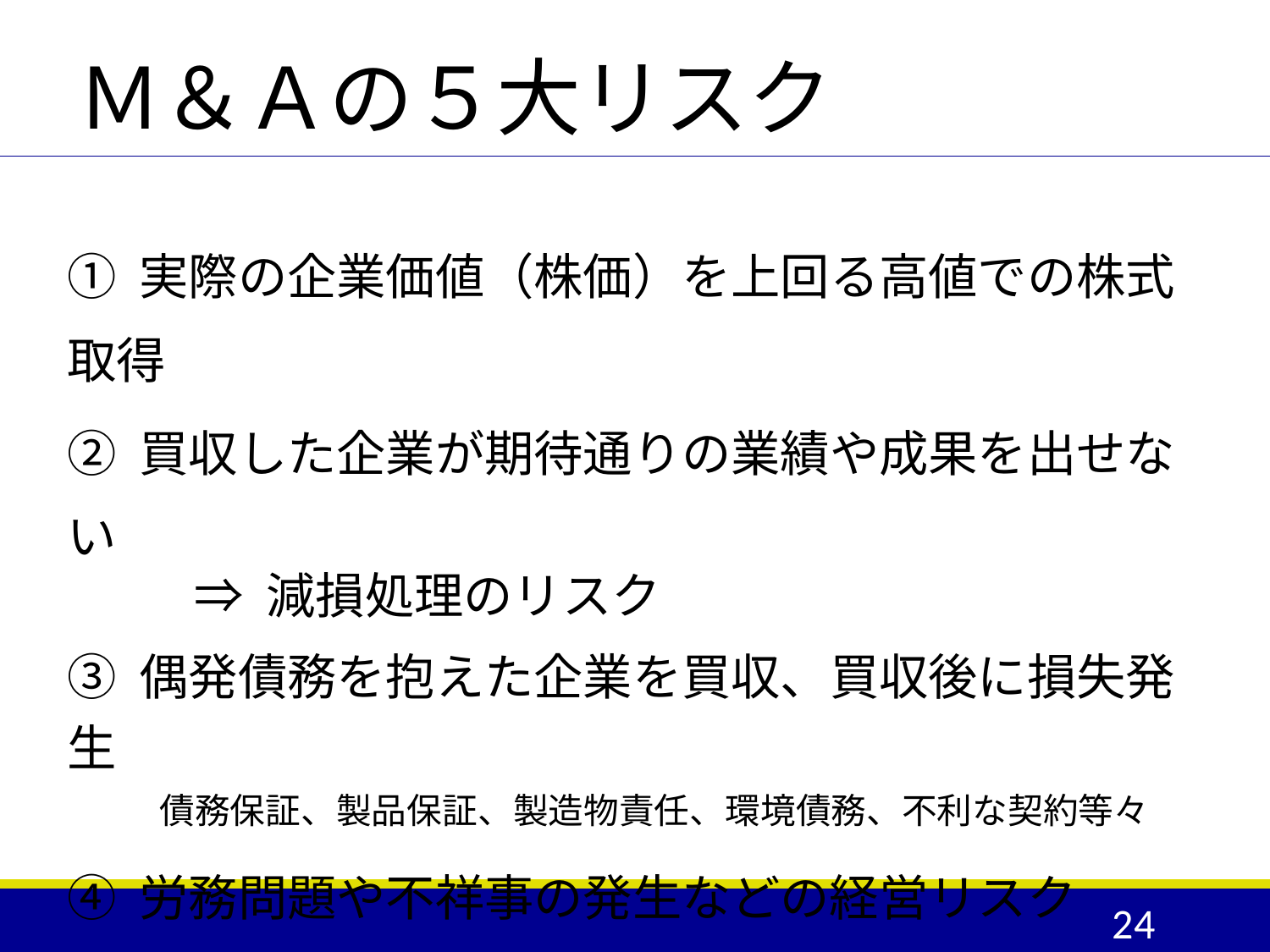

# Ｍ＆Ａの５大リスク
① 実際の企業価値（株価）を上回る高値での株式取得
② 買収した企業が期待通りの業績や成果を出せない
	⇒ 減損処理のリスク
③ 偶発債務を抱えた企業を買収、買収後に損失発生
	　債務保証、製品保証、製造物責任、環境債務、不利な契約等々
④ 労務問題や不祥事の発生などの経営リスク
⑤ 優秀な人材の流出
24